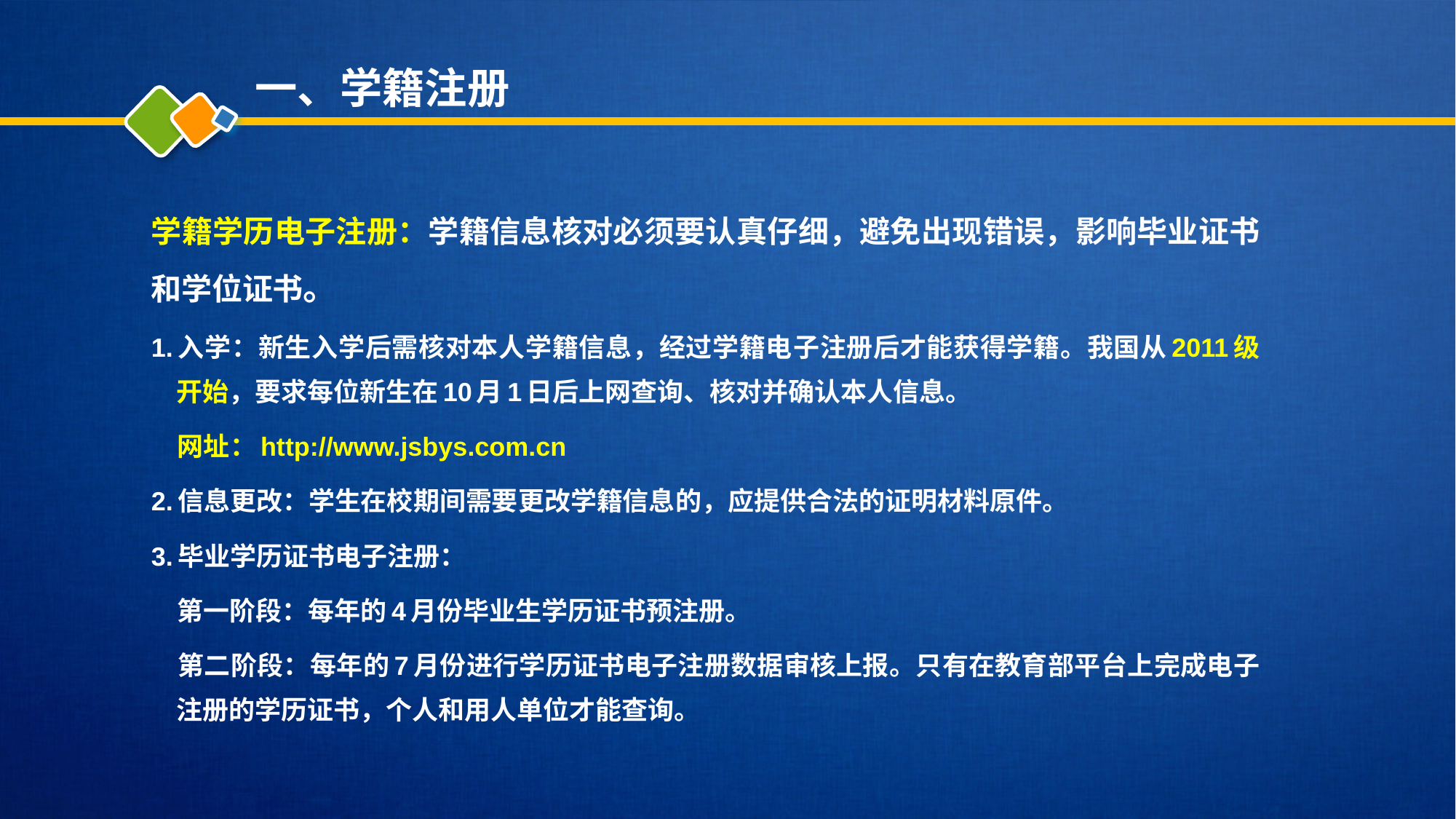

一、学籍注册

学籍学历电子注册：学籍信息核对必须要认真仔细，避免出现错误，影响毕业证书和学位证书。
1.入学：新生入学后需核对本人学籍信息，经过学籍电子注册后才能获得学籍。我国从2011级开始，要求每位新生在10月1日后上网查询、核对并确认本人信息。
　网址：http://www.jsbys.com.cn
2.信息更改：学生在校期间需要更改学籍信息的，应提供合法的证明材料原件。
3.毕业学历证书电子注册：
　第一阶段：每年的4月份毕业生学历证书预注册。
　第二阶段：每年的7月份进行学历证书电子注册数据审核上报。只有在教育部平台上完成电子注册的学历证书，个人和用人单位才能查询。